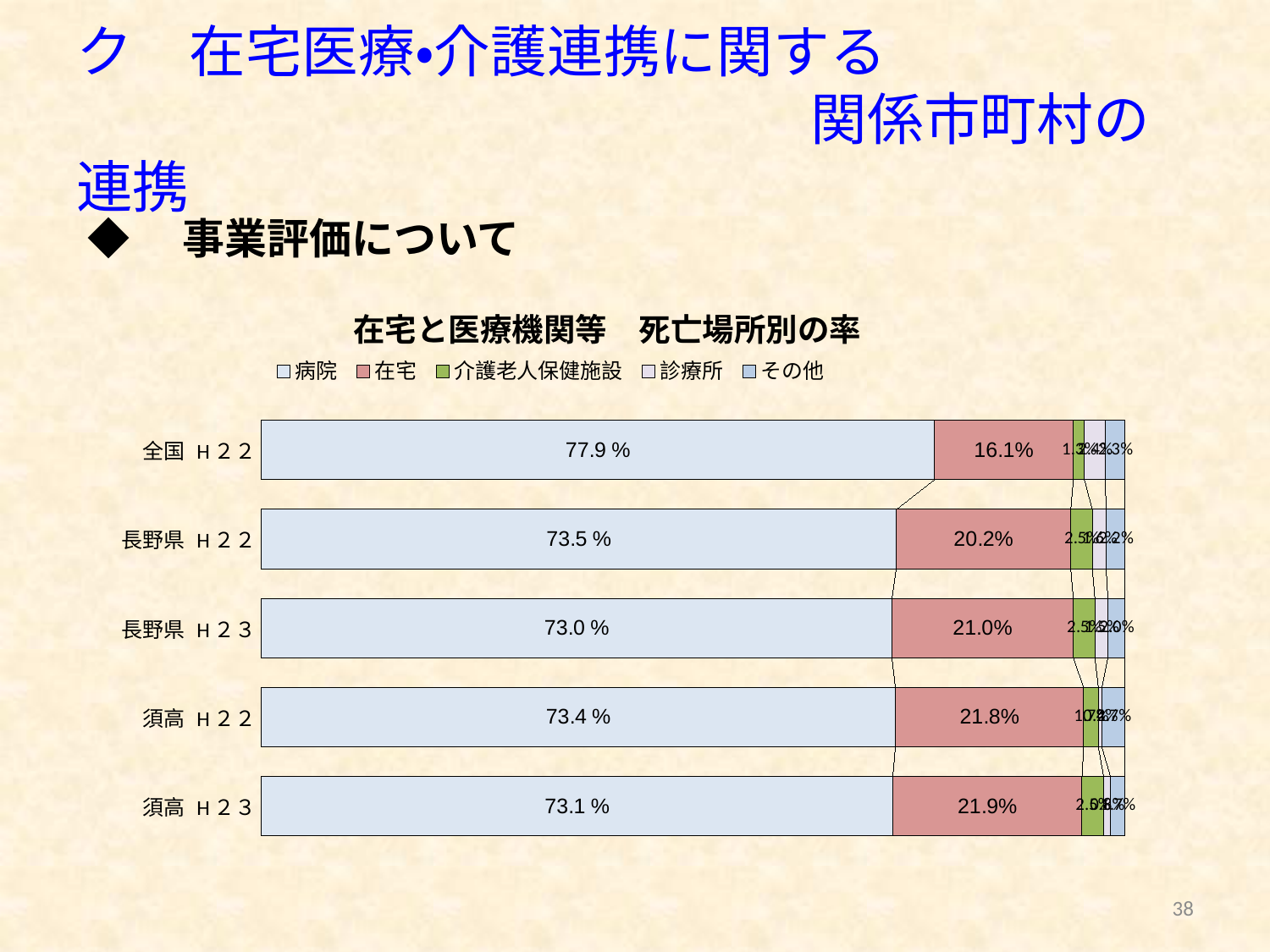

# ク　在宅医療・介護連携に関する 　　　　　　　　　　　　　関係市町村の連携
◆　事業評価について

### Chart: 在宅と医療機関等　死亡場所別の率

| Category | 病院 | 在宅 | 介護老人保健施設 | 診療所 | その他 |
|---|---|---|---|---|---|
| 須高 H２３ | 0.731 | 0.21899999999999997 | 0.025 | 0.008 | 0.017 |
| 須高 H２２ | 0.7340000000000001 | 0.218 | 0.017 | 0.004 | 0.027000000000000003 |
| 長野県 H２３ | 0.73 | 0.21 | 0.025 | 0.015 | 0.02 |
| 長野県 H２２ | 0.735 | 0.20199999999999999 | 0.025 | 0.016 | 0.022000000000000002 |
| 全国 H２２ | 0.779 | 0.161 | 0.013000000000000001 | 0.024 | 0.023 |
38